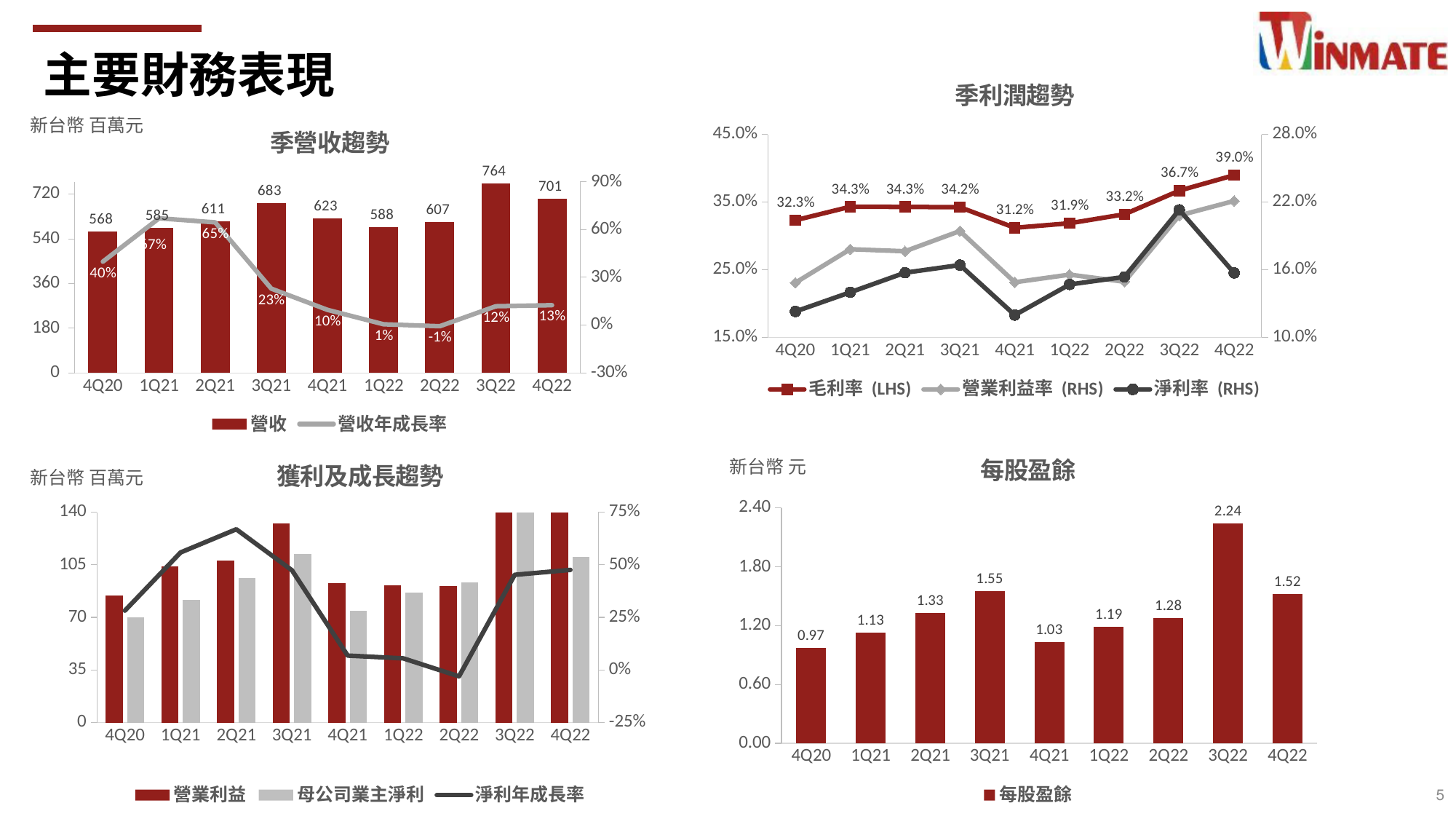

主要財務表現

### Chart: 季利潤趨勢

| Category | 毛利率 (LHS) | 營業利益率 (RHS) | 淨利率 (RHS) |
|---|---|---|---|
| 4Q20 | 0.3231518892893344 | 0.14841198333145625 | 0.12292347111161168 |
| 1Q21 | 0.3430642827579366 | 0.17813298489134563 | 0.13997653489493722 |
| 2Q21 | 0.3428647165374817 | 0.17635431546669417 | 0.15734063772726006 |
| 3Q21 | 0.3423717696252904 | 0.19427562447932606 | 0.16411936006699765 |
| 4Q21 | 0.3120037380716496 | 0.14886292292154066 | 0.1198013426870762 |
| 1Q22 | 0.31866690260909214 | 0.15561991036456505 | 0.14690308551438283 |
| 2Q22 | 0.33194545592349595 | 0.14932231818915773 | 0.1535996388333262 |
| 3Q22 | 0.36686131062007254 | 0.20810148188580802 | 0.21307949772173637 |
| 4Q22 | 0.38967690926657733 | 0.22099725845974247 | 0.15710695432145808 |

### Chart: 季營收趨勢

| Category | 營收 | 營收年成長率 |
|---|---|---|
| 4Q20 | 568.256 | 0.3986841554695173 |
| 1Q21 | 584.698 | 0.670622992788324 |
| 2Q21 | 611.139 | 0.6452527351826327 |
| 3Q21 | 683.009 | 0.22882022219223663 |
| 4Q21 | 622.781 | 0.09595147257574044 |
| 1Q22 | 587.714 | 0.005158218430711292 |
| 2Q22 | 606.922 | -0.006900230553114728 |
| 3Q22 | 763.959 | 0.11851966811564707 |
| 4Q22 | 700.701 | 0.12511621260121952 |
新台幣 百萬元

### Chart: 獲利及成長趨勢

| Category | 營業利益 | 母公司業主淨利 | 淨利年成長率 |
|---|---|---|---|
| 4Q20 | 84.336 | 69.852 | 0.28208799074940827 |
| 1Q21 | 104.154 | 81.844 | 0.5584880510330381 |
| 2Q21 | 107.777 | 96.157 | 0.6686102000798235 |
| 3Q21 | 132.692 | 112.095 | 0.4736157122574538 |
| 4Q21 | 92.709 | 74.61 | 0.06811544408177284 |
| 1Q22 | 91.46 | 86.337 | 0.05489712135281777 |
| 2Q22 | 90.627 | 93.223 | -0.030512599186746647 |
| 3Q22 | 158.981 | 162.784 | 0.45219679735938256 |
| 4Q22 | 154.853 | 110.085 | 0.4754724567752311 |

### Chart:

| Category | 每股盈餘 |
|---|---|
| 4Q20 | 0.97 |
| 1Q21 | 1.13 |
| 2Q21 | 1.33 |
| 3Q21 | 1.55 |
| 4Q21 | 1.03 |
| 1Q22 | 1.19 |
| 2Q22 | 1.28 |
| 3Q22 | 2.24 |
| 4Q22 | 1.52 |
新台幣 元
新台幣 百萬元
5